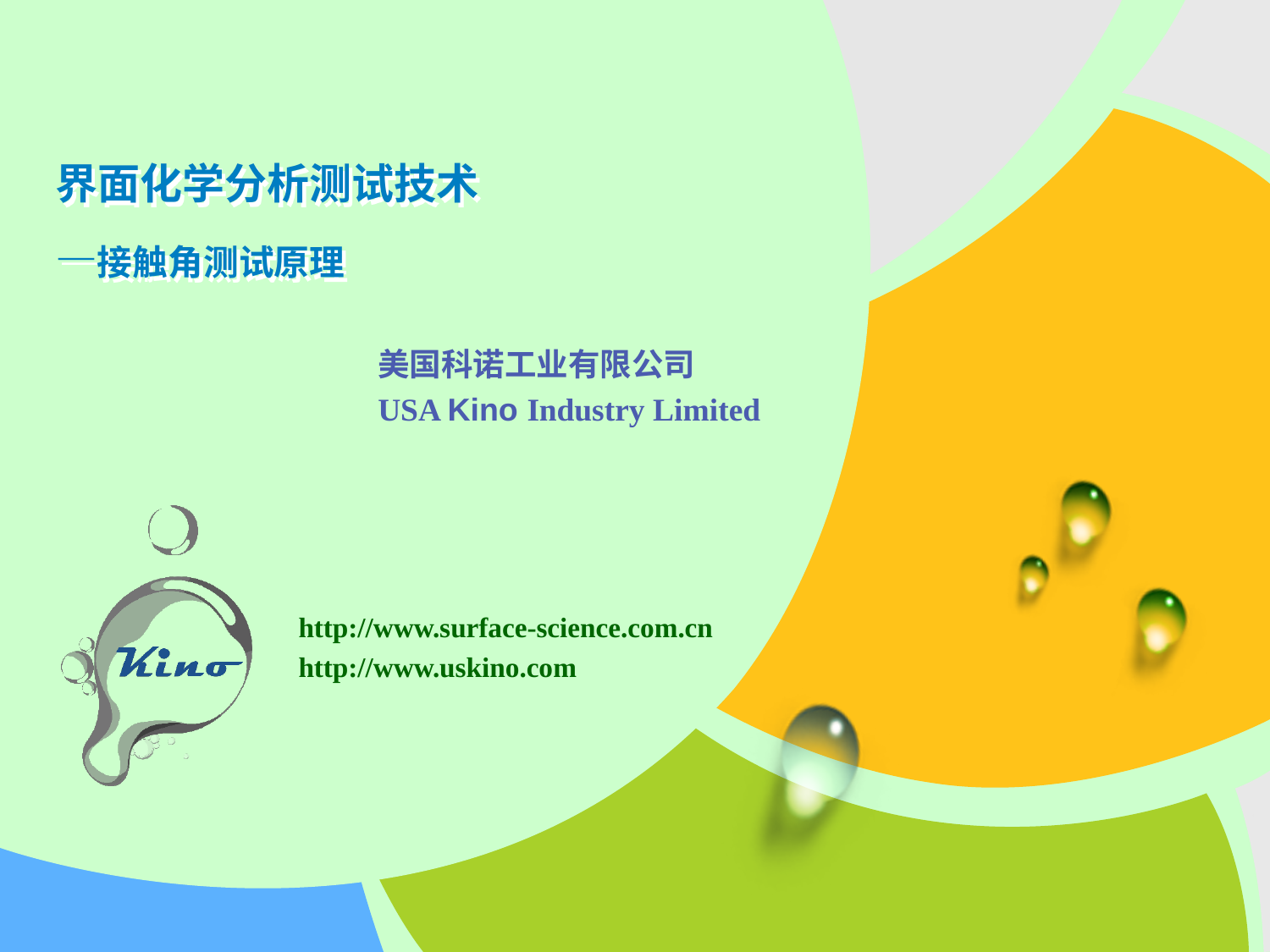

# 界面化学分析测试技术 —接触角测试原理
美国科诺工业有限公司
USA Kino Industry Limited
http://www.surface-science.com.cn
http://www.uskino.com